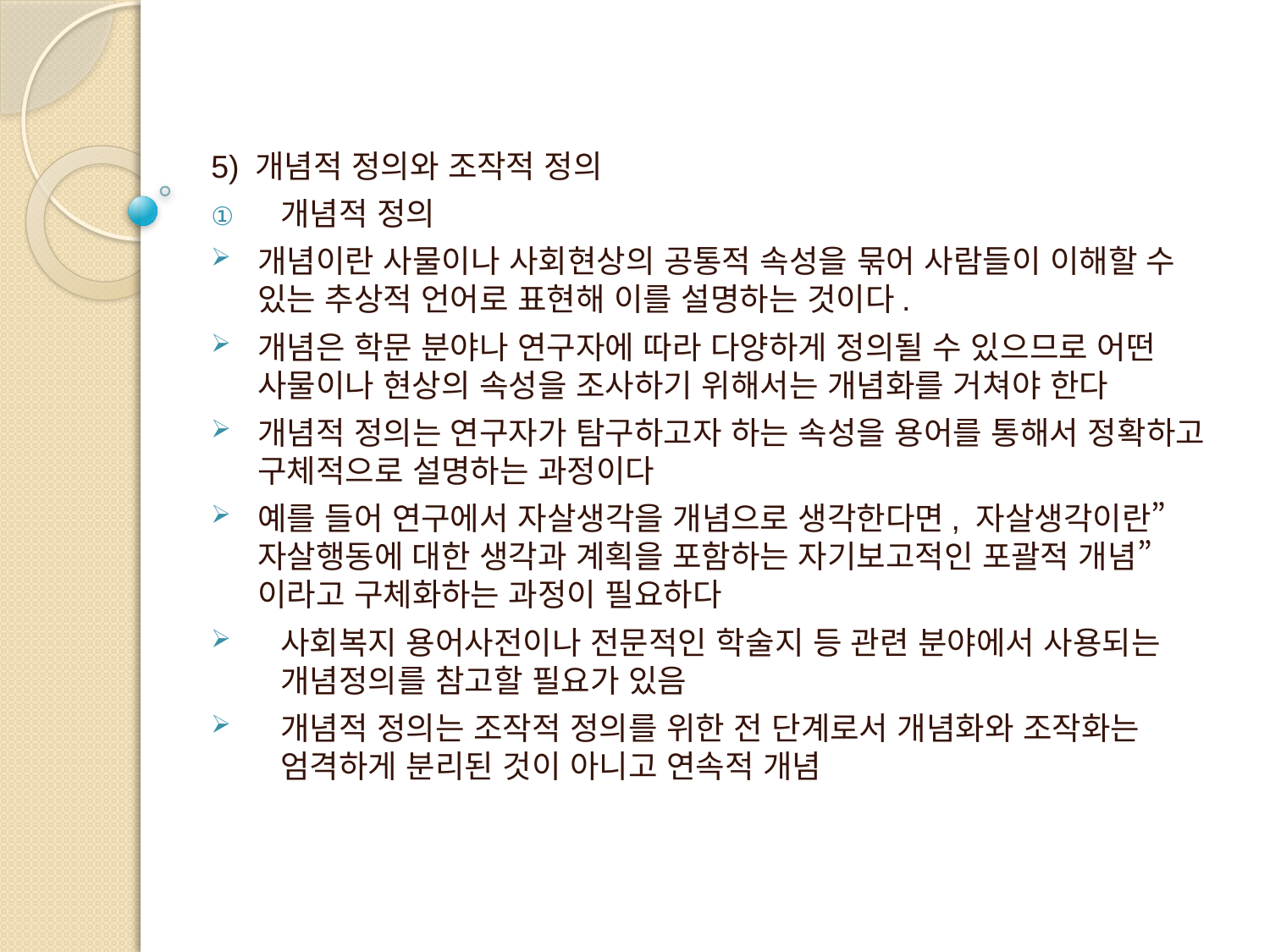

5) 개념적 정의와 조작적 정의
개념적 정의
개념이란 사물이나 사회현상의 공통적 속성을 묶어 사람들이 이해할 수 있는 추상적 언어로 표현해 이를 설명하는 것이다.
개념은 학문 분야나 연구자에 따라 다양하게 정의될 수 있으므로 어떤 사물이나 현상의 속성을 조사하기 위해서는 개념화를 거쳐야 한다
개념적 정의는 연구자가 탐구하고자 하는 속성을 용어를 통해서 정확하고 구체적으로 설명하는 과정이다
예를 들어 연구에서 자살생각을 개념으로 생각한다면, 자살생각이란” 자살행동에 대한 생각과 계획을 포함하는 자기보고적인 포괄적 개념” 이라고 구체화하는 과정이 필요하다
사회복지 용어사전이나 전문적인 학술지 등 관련 분야에서 사용되는 개념정의를 참고할 필요가 있음
개념적 정의는 조작적 정의를 위한 전 단계로서 개념화와 조작화는 엄격하게 분리된 것이 아니고 연속적 개념